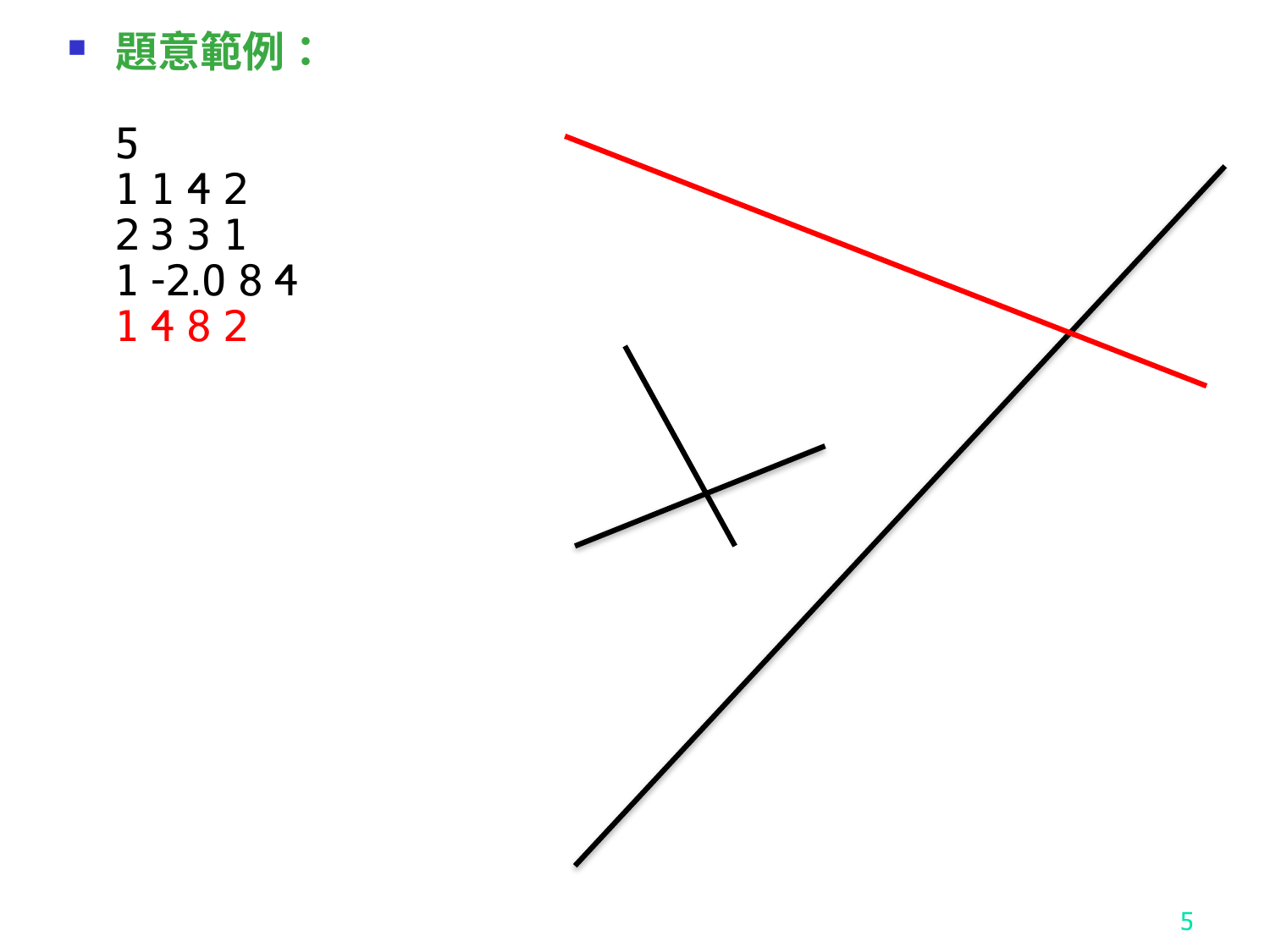

題意範例：
5
1 1 4 2
2 3 3 1
1 -2.0 8 4
1 4 8 2
5